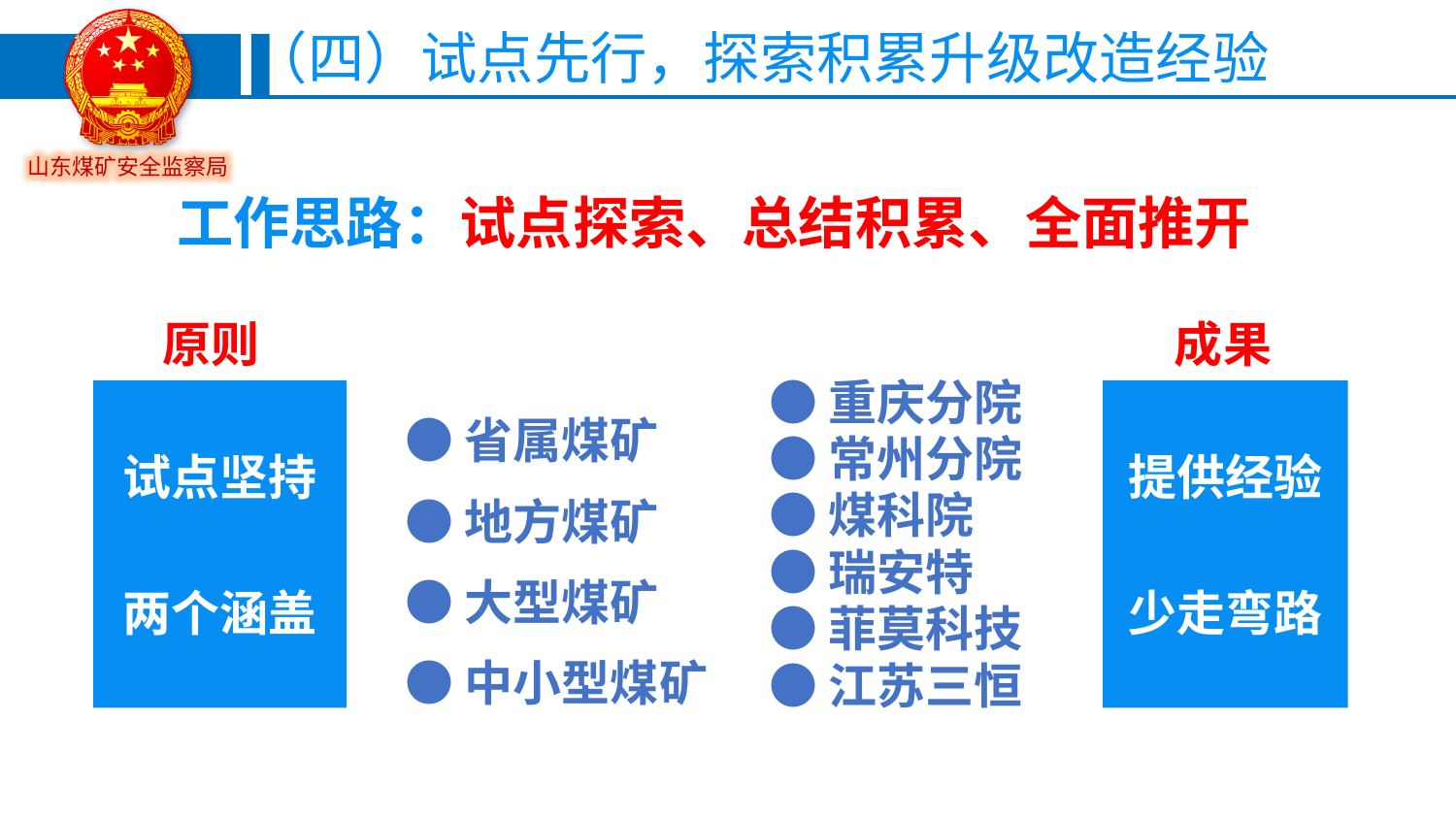

（四）试点先行，探索积累升级改造经验
工作思路：试点探索、总结积累、全面推开

试点坚持

两个涵盖
原则
成果
●重庆分院
●常州分院
●煤科院
●瑞安特
●菲莫科技
●江苏三恒
●省属煤矿
●地方煤矿
●大型煤矿
●中小型煤矿

提供经验

少走弯路